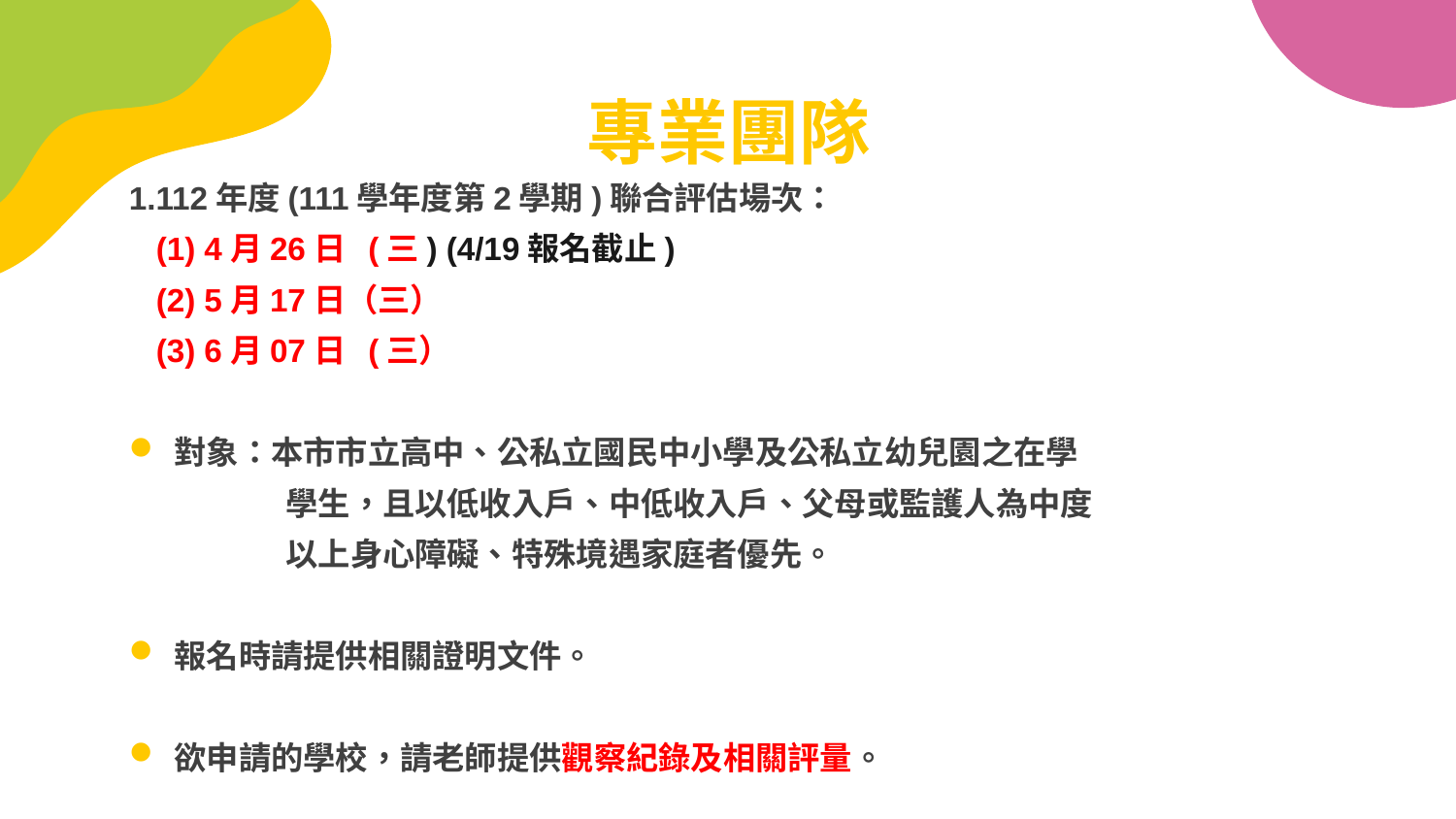

# 專業團隊
1.112年度(111學年度第2學期)聯合評估場次：
   (1) 4月26日  (三) (4/19報名截止)
   (2) 5月17日（三）
   (3) 6月07日  (三）

對象：本市市立高中、公私立國民中小學及公私立幼兒園之在學
學生，且以低收入戶、中低收入戶、父母或監護人為中度
以上身心障礙、特殊境遇家庭者優先。

報名時請提供相關證明文件。

欲申請的學校，請老師提供觀察紀錄及相關評量。